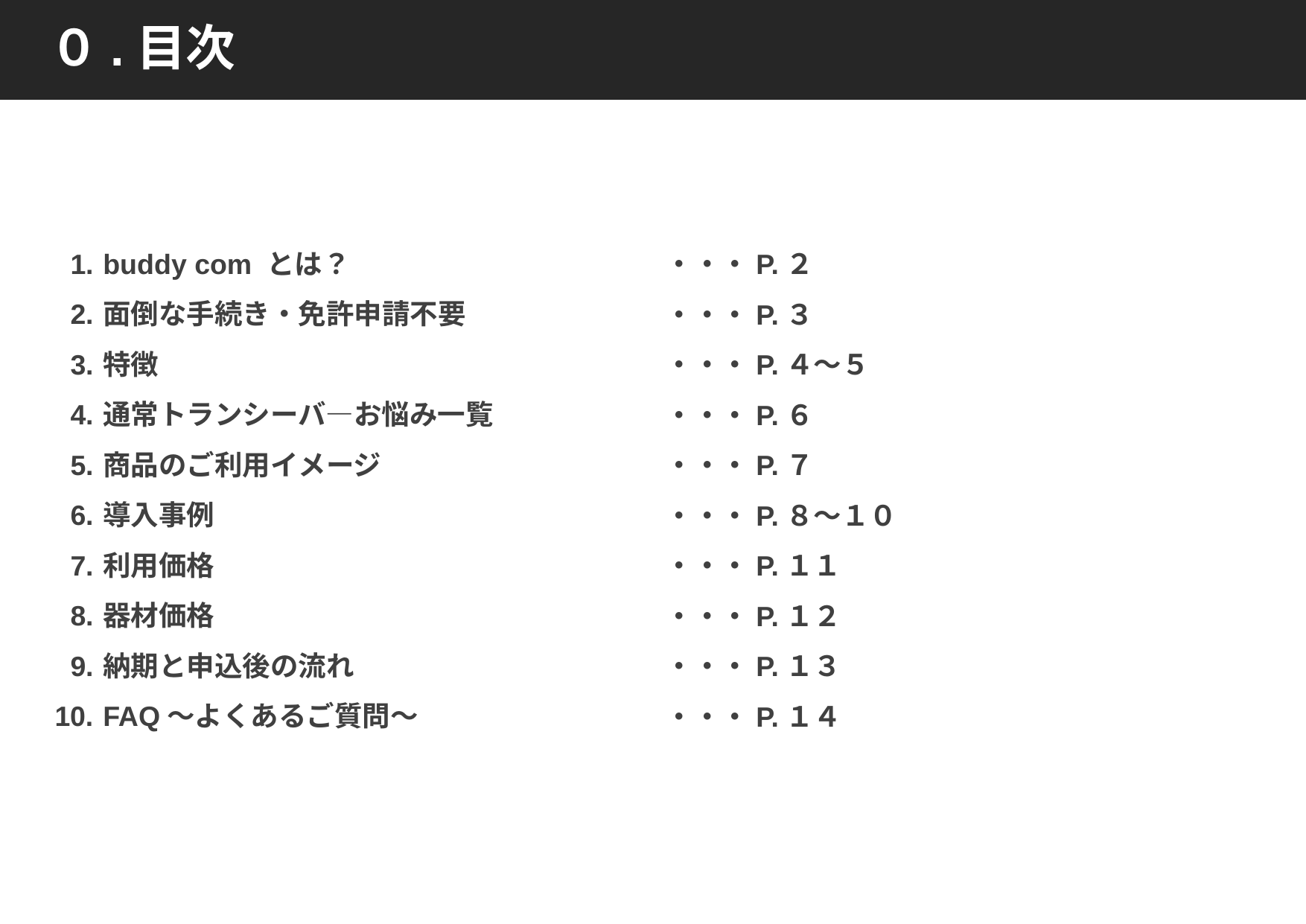

# ０.目次
  1.
  2.
  3.
  4.
  5.
  6.
  7.
  8.
  9.
10.
buddy com とは？
面倒な手続き・免許申請不要
特徴
通常トランシーバ―お悩み一覧
商品のご利用イメージ
導入事例
利用価格
器材価格
納期と申込後の流れ
FAQ～よくあるご質問～
・・・P.２
・・・P.３
・・・P.４～５
・・・P.６
・・・P.７
・・・P.８～１０
・・・P.１１
・・・P.１２
・・・P.１３
・・・P.１４